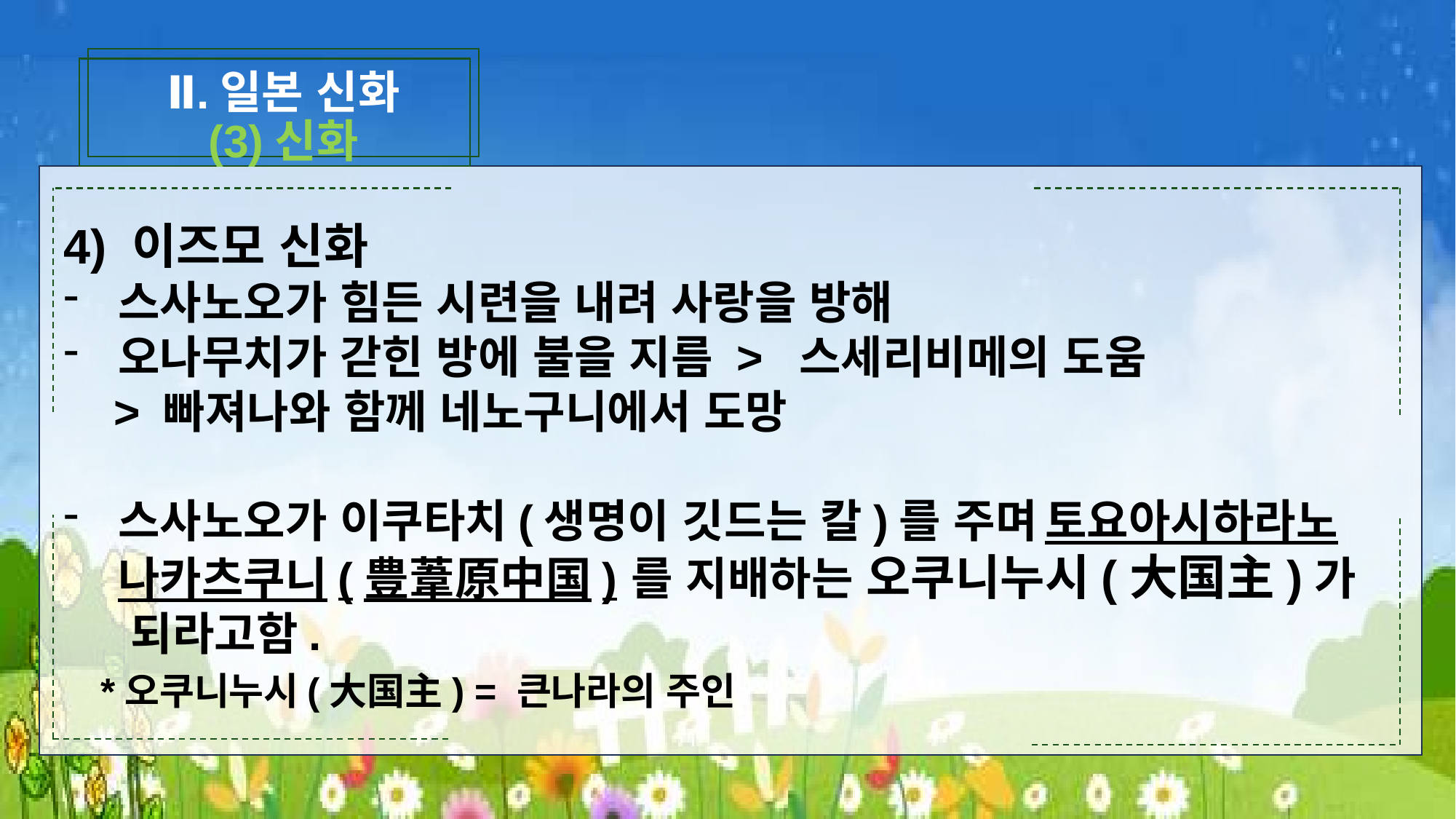

Ⅱ.일본 신화
(3)신화

4) 이즈모 신화
스사노오가 힘든 시련을 내려 사랑을 방해
오나무치가 갇힌 방에 불을 지름 >  스세리비메의 도움
    > 빠져나와 함께 네노구니에서 도망

스사노오가 이쿠타치(생명이 깃드는 칼)를 주며 토요아시하라노 나카츠쿠니(豊葦原中国) 를 지배하는 오쿠니누시(大国主)가   되라고함.
   *오쿠니누시(大国主) = 큰나라의 주인